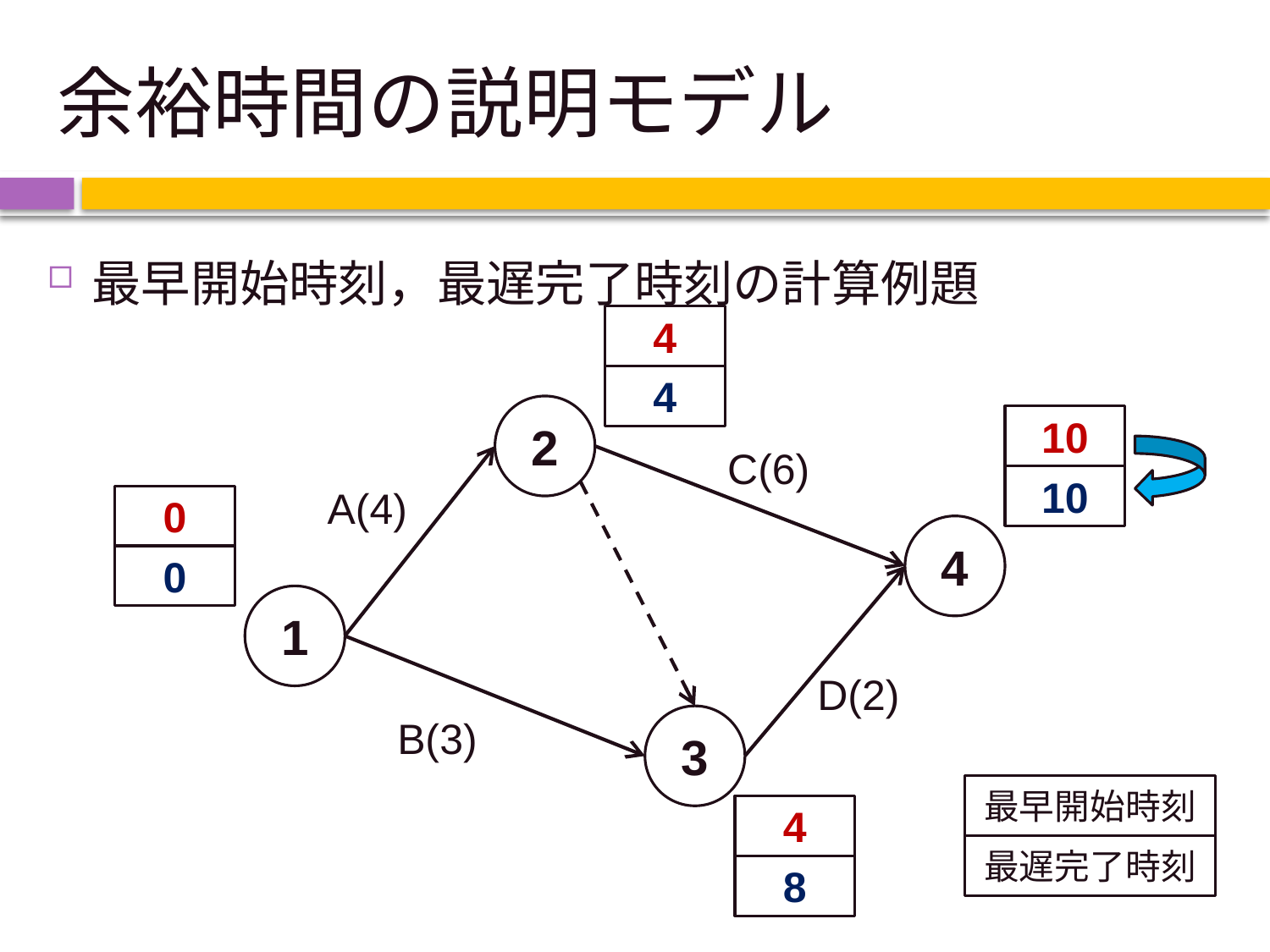

# 余裕時間の説明モデル
最早開始時刻，最遅完了時刻の計算例題
4
4
2
10
C(6)

10
A(4)
0
4
0
1
D(2)
B(3)
3
最早開始時刻
4
最遅完了時刻
8